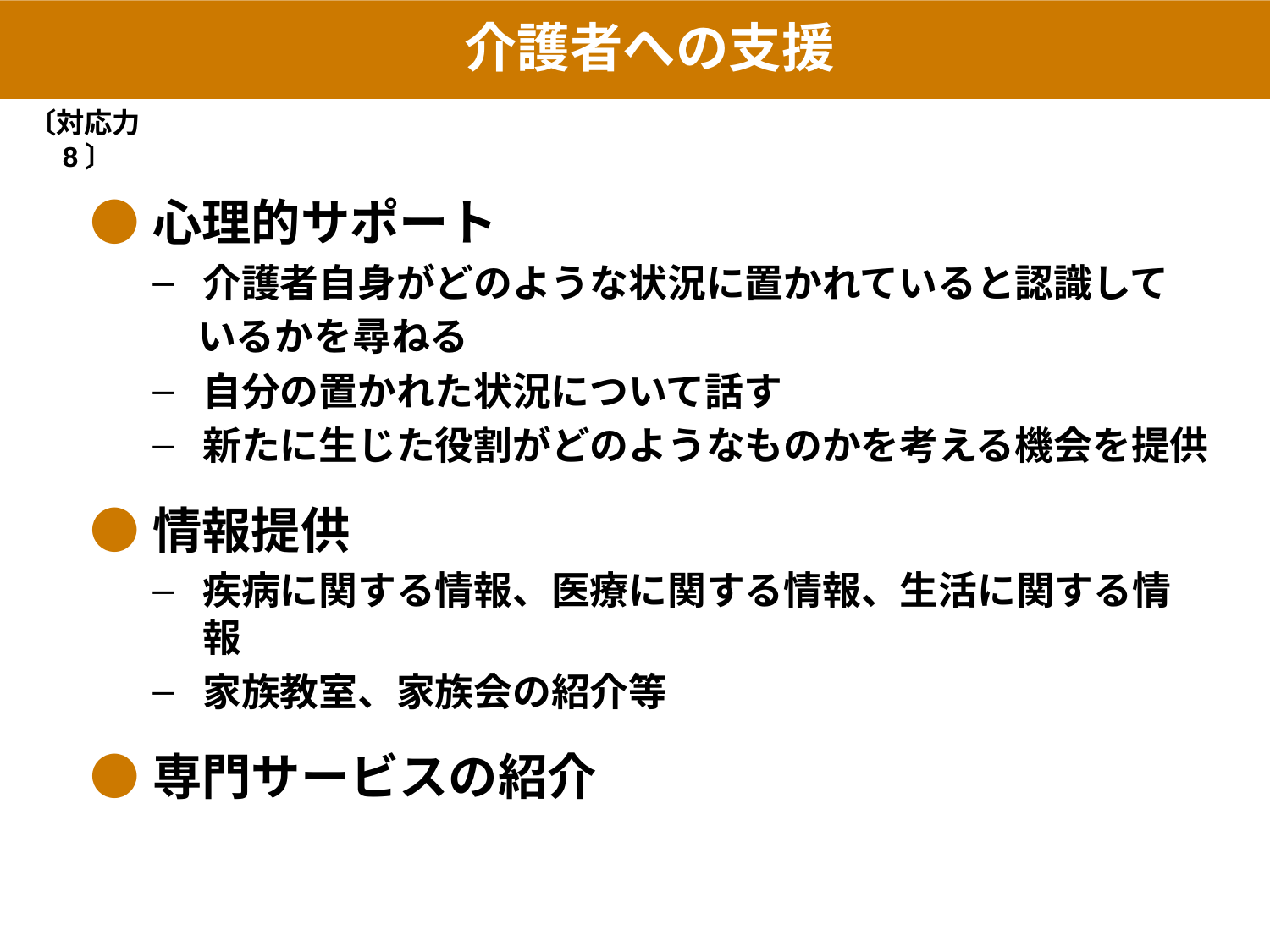

介護者への支援
〔対応力8〕
●	心理的サポート
介護者自身がどのような状況に置かれていると認識して
    いるかを尋ねる
自分の置かれた状況について話す
新たに生じた役割がどのようなものかを考える機会を提供
●	情報提供
疾病に関する情報、医療に関する情報、生活に関する情報
家族教室、家族会の紹介等
●	専門サービスの紹介